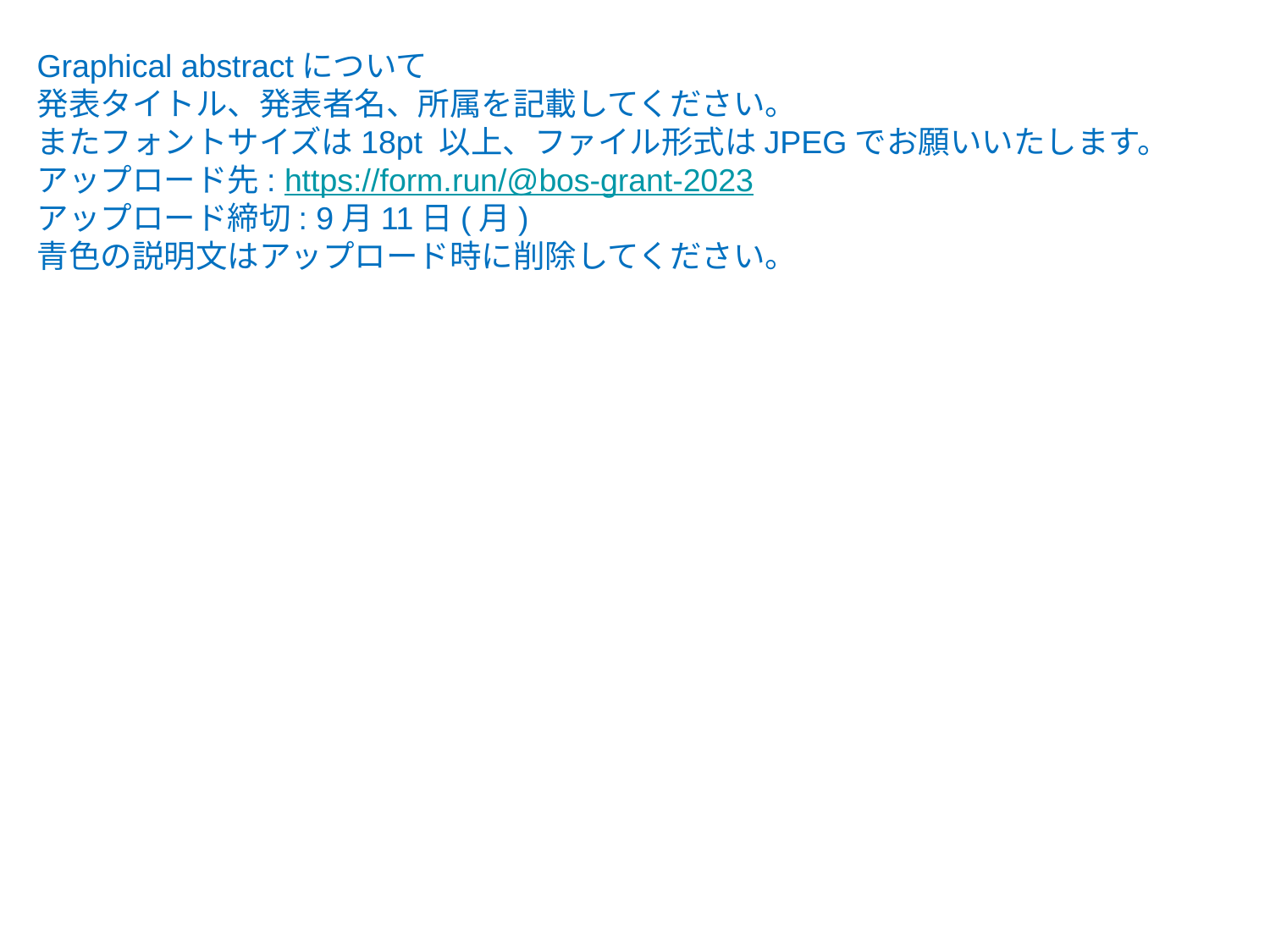

Graphical abstractについて
発表タイトル、発表者名、所属を記載してください。
またフォントサイズは18pt 以上、ファイル形式はJPEGでお願いいたします。
アップロード先: https://form.run/@bos-grant-2023
アップロード締切: 9月11日(月)
青色の説明文はアップロード時に削除してください。